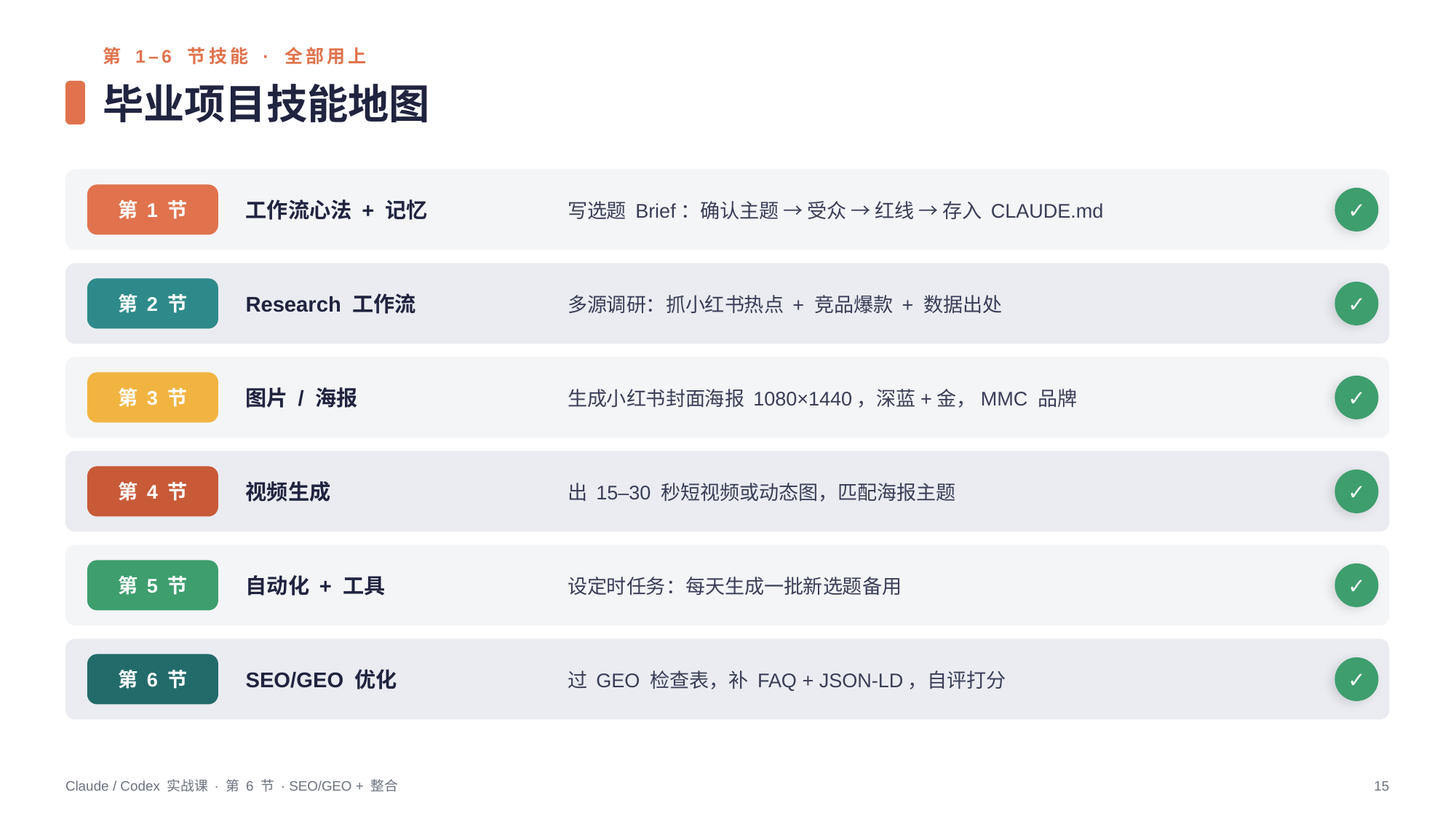

第 1–6 节技能 · 全部用上
毕业项目技能地图

工作流心法 + 记忆
写选题 Brief：确认主题 → 受众 → 红线 → 存入 CLAUDE.md

第 1 节

✓

Research 工作流
多源调研：抓小红书热点 + 竞品爆款 + 数据出处

第 2 节

✓

图片 / 海报
生成小红书封面海报 1080×1440，深蓝+金，MMC 品牌

第 3 节

✓

视频生成
出 15–30 秒短视频或动态图，匹配海报主题

第 4 节

✓

自动化 + 工具
设定时任务：每天生成一批新选题备用

第 5 节

✓

SEO/GEO 优化
过 GEO 检查表，补 FAQ + JSON-LD，自评打分

第 6 节

✓
Claude / Codex 实战课 · 第 6 节 · SEO/GEO + 整合
15